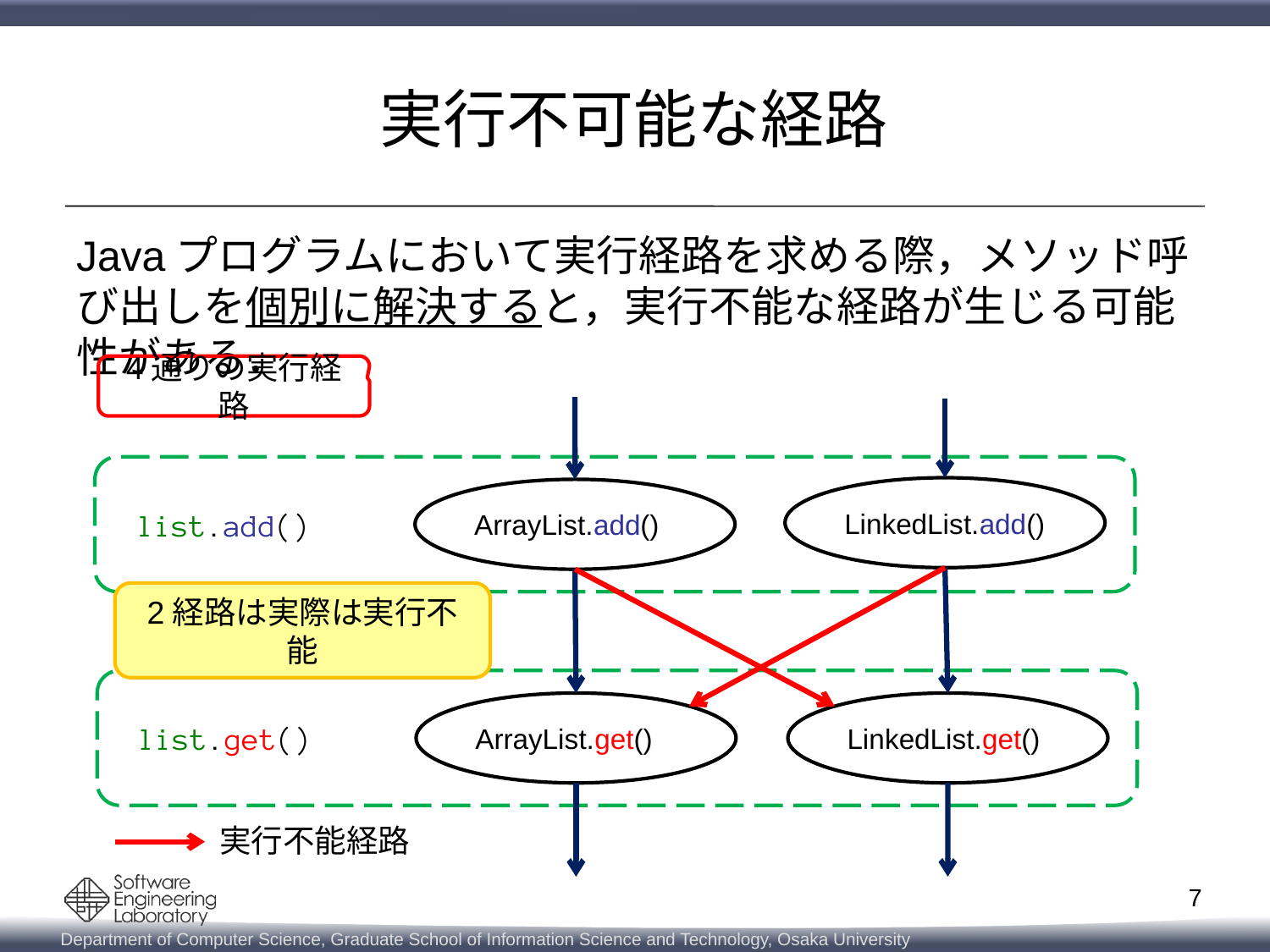

# 実行不可能な経路
Javaプログラムにおいて実行経路を求める際，メソッド呼び出しを個別に解決すると，実行不能な経路が生じる可能性がある．
4通りの実行経路

LinkedList.add()
ArrayList.add()
list.add()
2経路は実際は実行不能

ArrayList.get()
LinkedList.get()
list.get()
実行不能経路
7